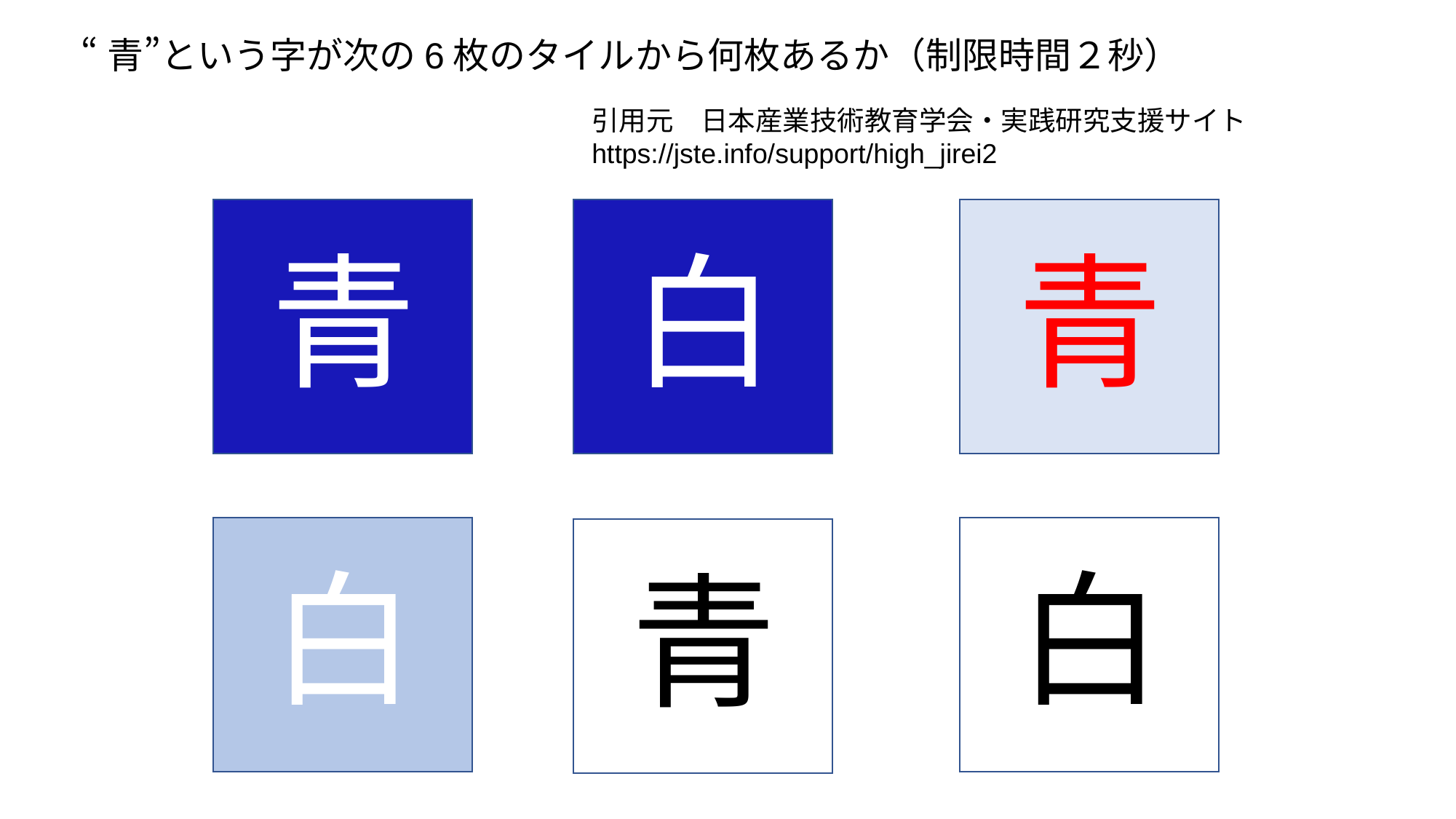

“青”という字が次の6枚のタイルから何枚あるか（制限時間２秒）
引用元　日本産業技術教育学会・実践研究支援サイト
https://jste.info/support/high_jirei2

青
白
青

白
白
青